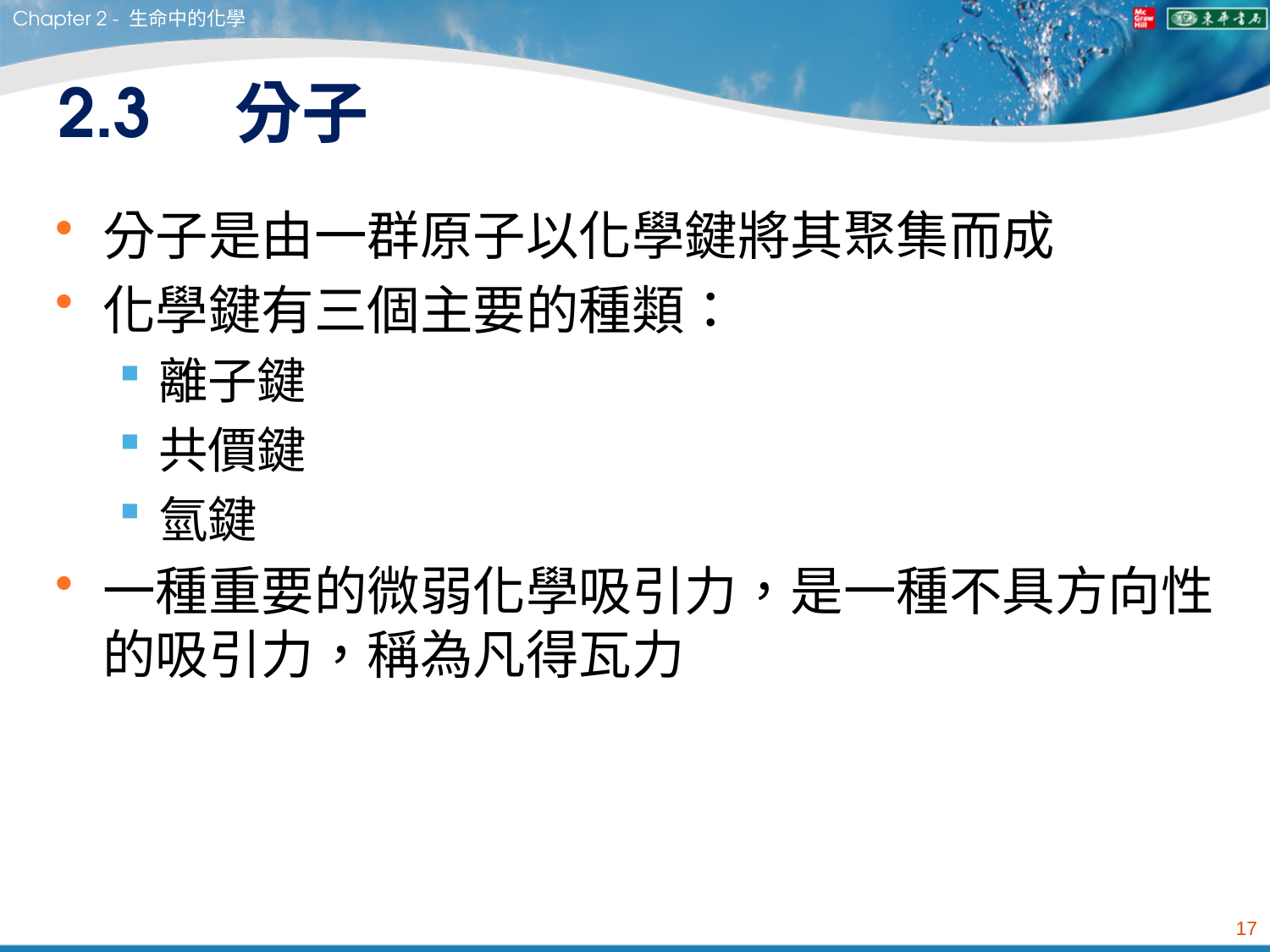

Chapter 2 - 生命中的化學
# 2.3　分子
分子是由一群原子以化學鍵將其聚集而成
化學鍵有三個主要的種類：
離子鍵
共價鍵
氫鍵
一種重要的微弱化學吸引力，是一種不具方向性的吸引力，稱為凡得瓦力
17